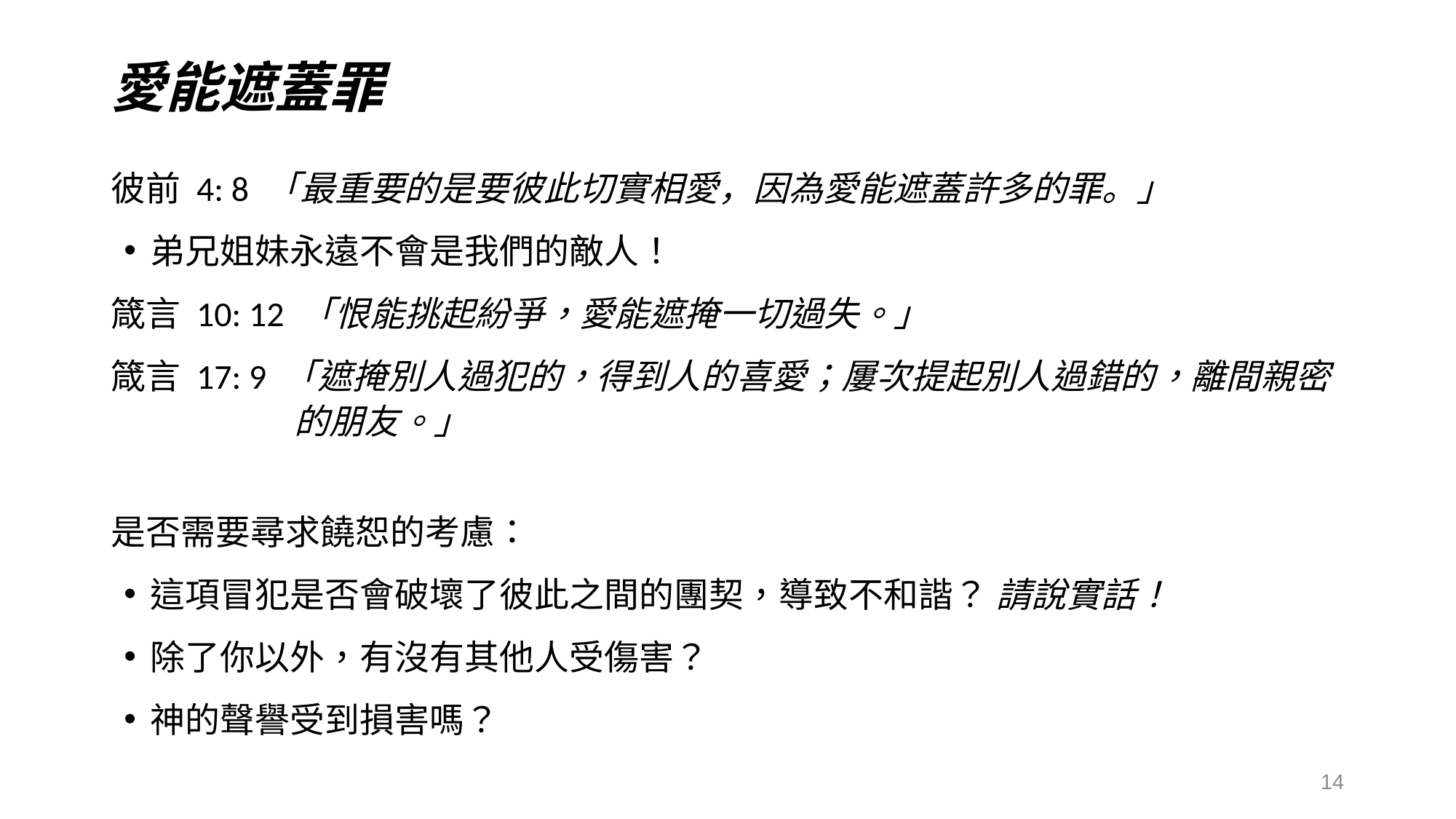

# 愛能遮蓋罪
彼前 4: 8 「最重要的是要彼此切實相愛，因為愛能遮蓋許多的罪。」
弟兄姐妹永遠不會是我們的敵人！
箴言 10: 12 「恨能挑起紛爭，愛能遮掩一切過失。」
箴言 17: 9 「遮掩別人過犯的，得到人的喜愛；屢次提起別人過錯的，離間親密的朋友。」

是否需要尋求饒恕的考慮：
這項冒犯是否會破壞了彼此之間的團契，導致不和諧？ 請說實話！
除了你以外，有沒有其他人受傷害？
神的聲譽受到損害嗎？
14